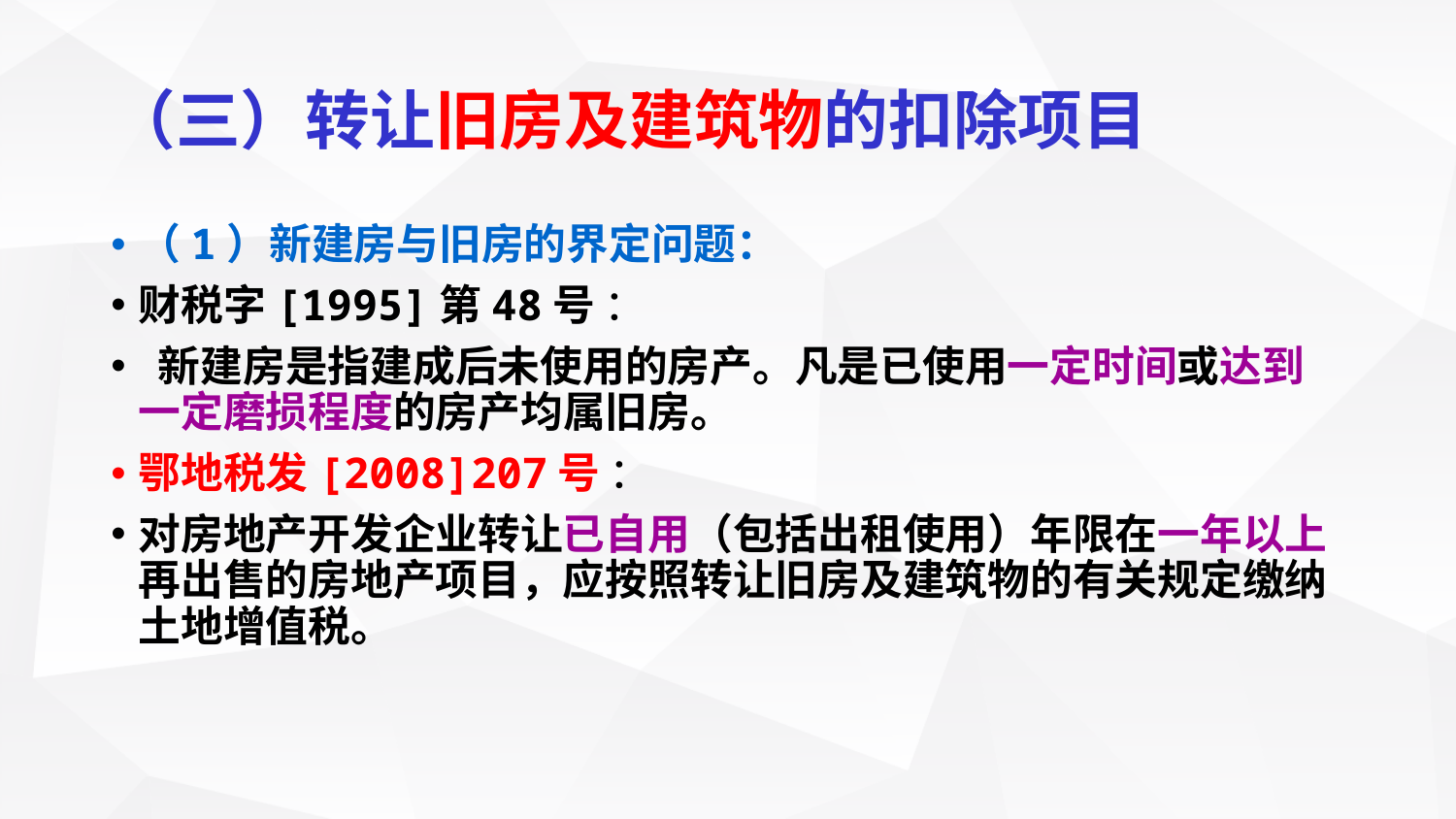

# （三）转让旧房及建筑物的扣除项目
（1）新建房与旧房的界定问题：
财税字[1995]第48号 ：
 新建房是指建成后未使用的房产。凡是已使用一定时间或达到一定磨损程度的房产均属旧房。
鄂地税发[2008]207号 ：
对房地产开发企业转让已自用（包括出租使用）年限在一年以上再出售的房地产项目，应按照转让旧房及建筑物的有关规定缴纳土地增值税。